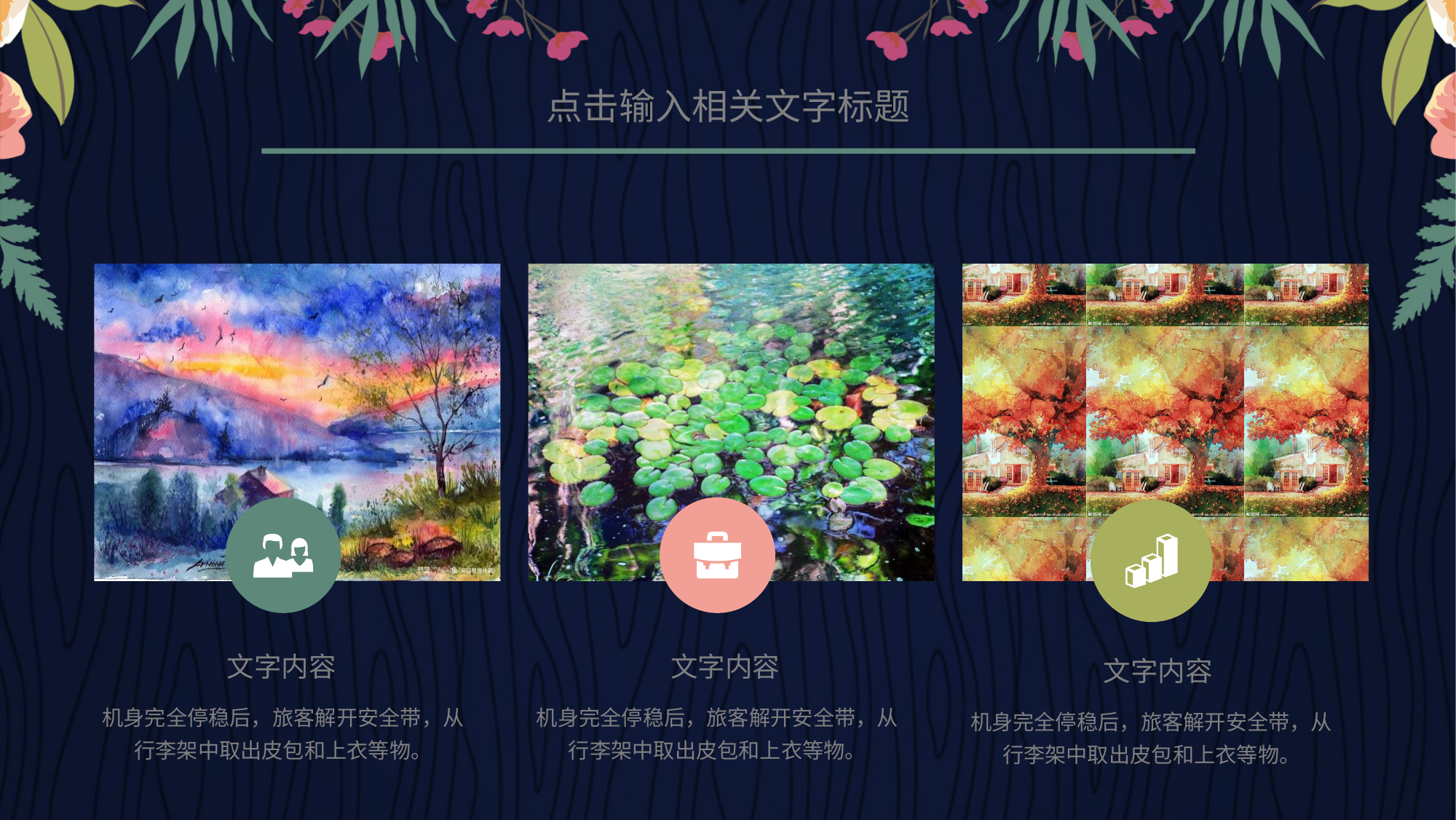

点击输入相关文字标题

文字内容
机身完全停稳后，旅客解开安全带，从行李架中取出皮包和上衣等物。

文字内容
机身完全停稳后，旅客解开安全带，从行李架中取出皮包和上衣等物。

文字内容
机身完全停稳后，旅客解开安全带，从行李架中取出皮包和上衣等物。